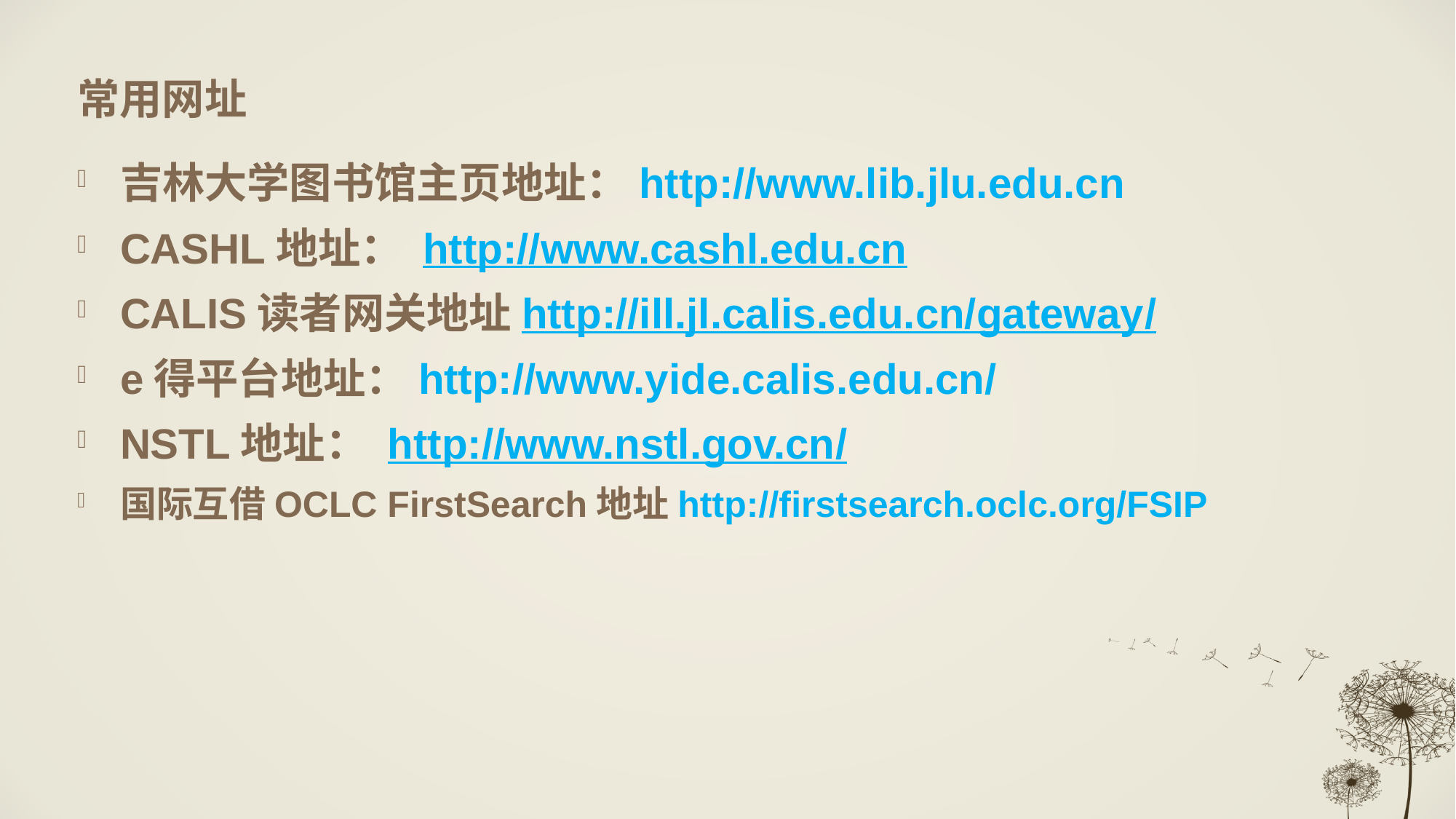

# 常用网址
吉林大学图书馆主页地址：http://www.lib.jlu.edu.cn
CASHL地址： http://www.cashl.edu.cn
CALIS读者网关地址http://ill.jl.calis.edu.cn/gateway/
e得平台地址：http://www.yide.calis.edu.cn/
NSTL地址： http://www.nstl.gov.cn/
国际互借OCLC FirstSearch地址http://firstsearch.oclc.org/FSIP